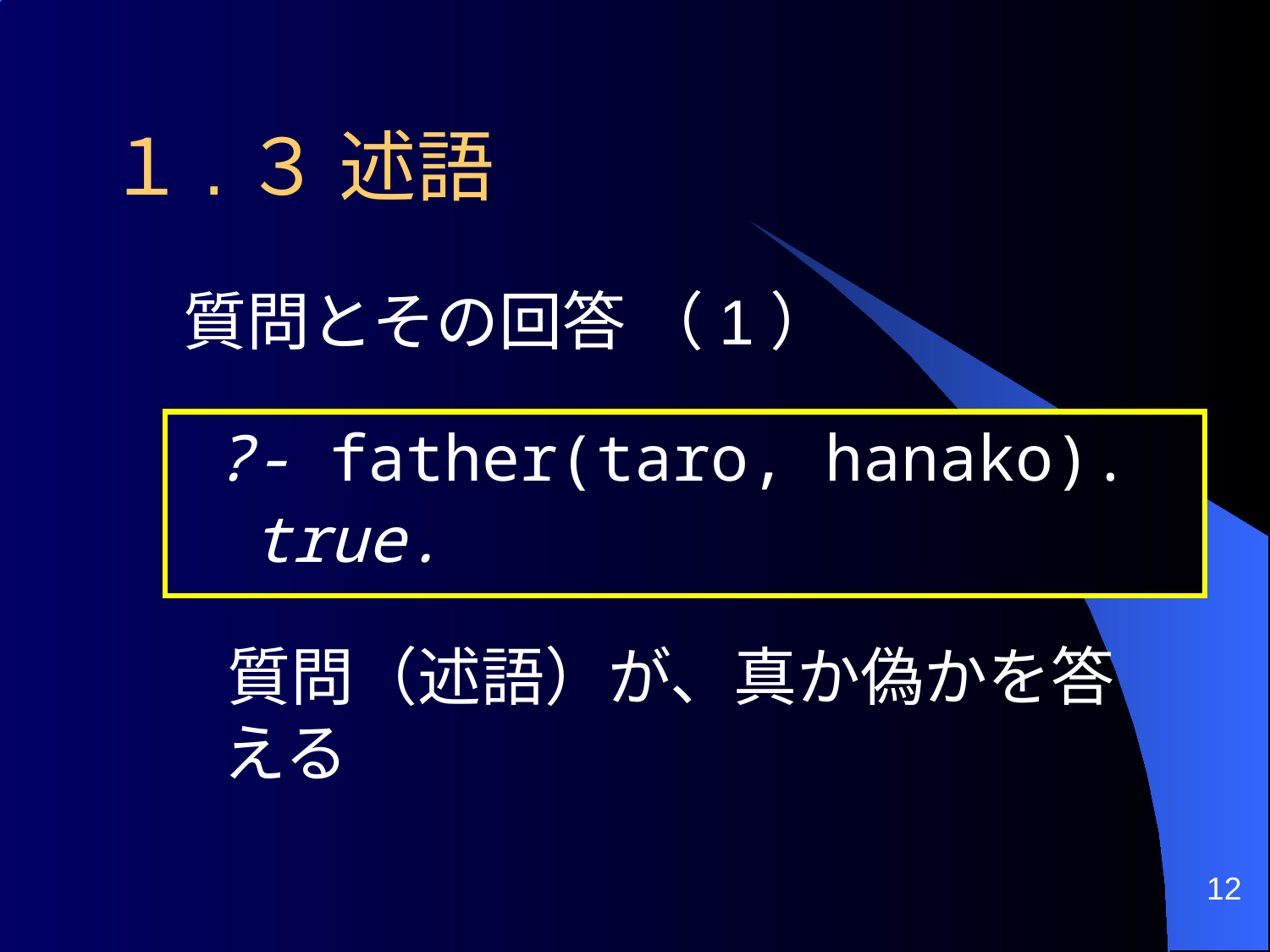

１.３ 述語
質問とその回答 （1）

  質問（述語）が、真か偽かを答える
 ?- father(taro, hanako).
  true.
12